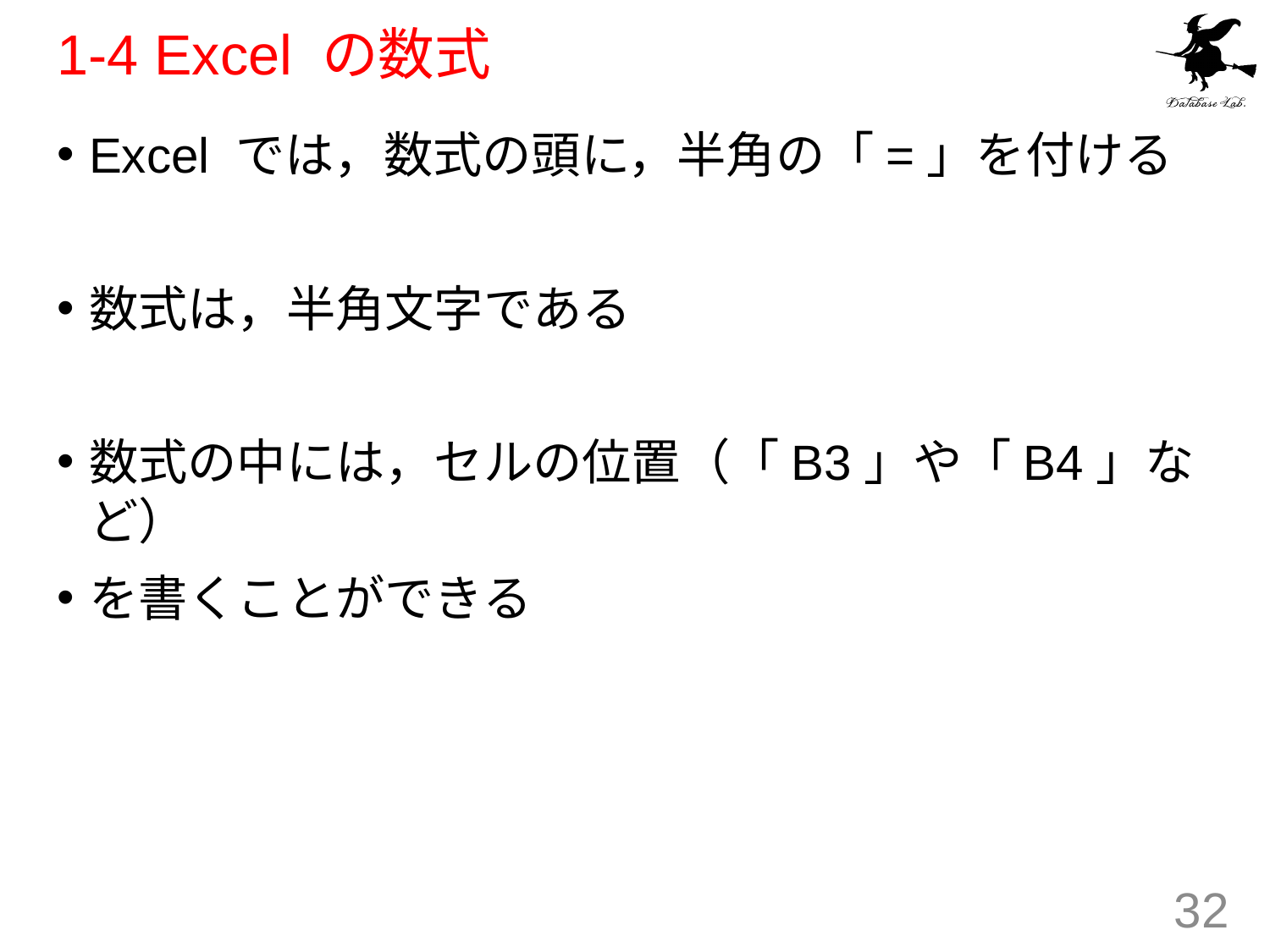

# 1-4 Excel の数式
Excel では，数式の頭に，半角の「=」を付ける

数式は，半角文字である

数式の中には，セルの位置（「B3」や「B4」など）
を書くことができる
32